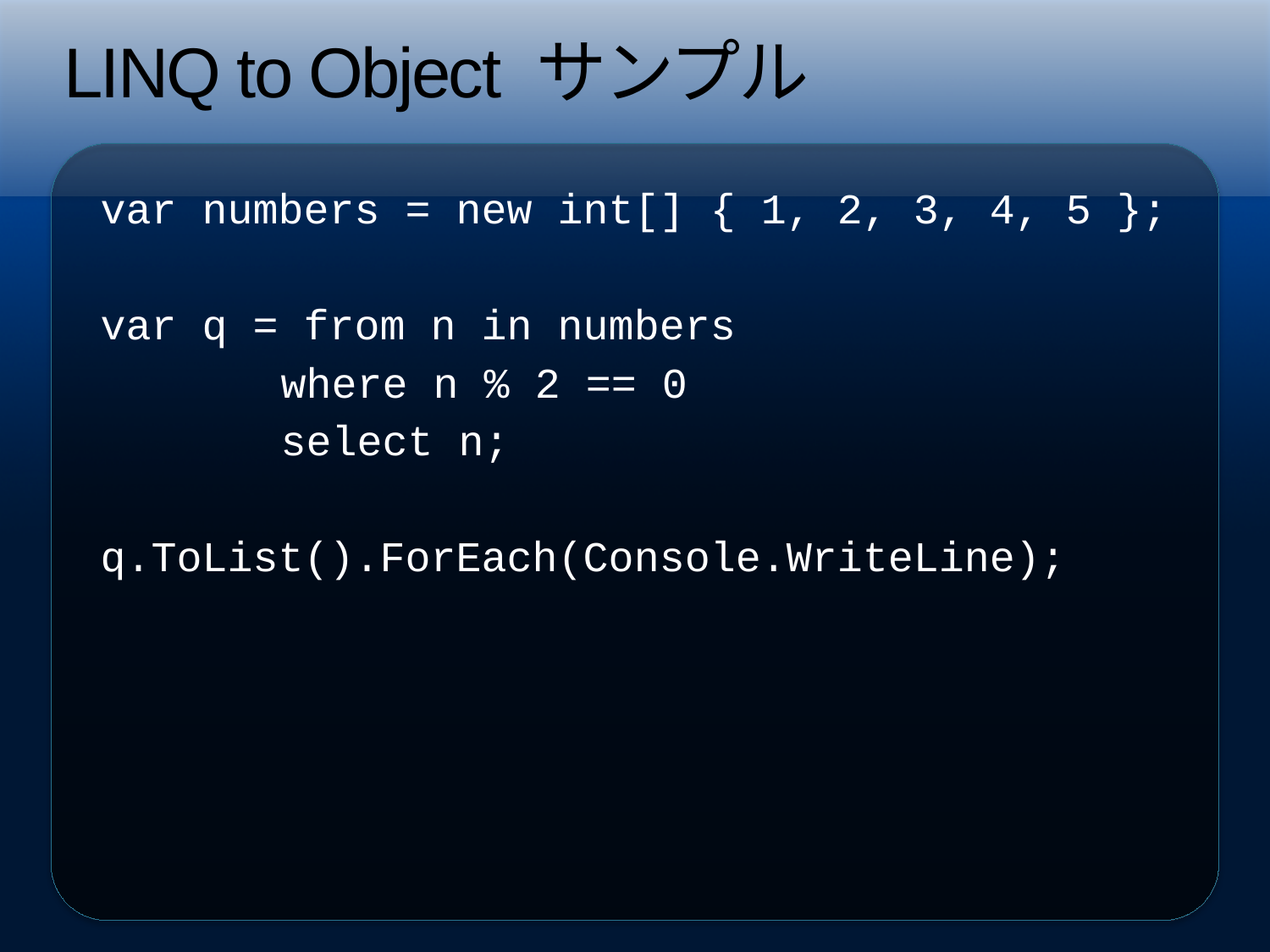

# LINQ to Object サンプル

var numbers = new int[] { 1, 2, 3, 4, 5 };

var q = from n in numbers
		where n % 2 == 0
		select n;

q.ToList().ForEach(Console.WriteLine);